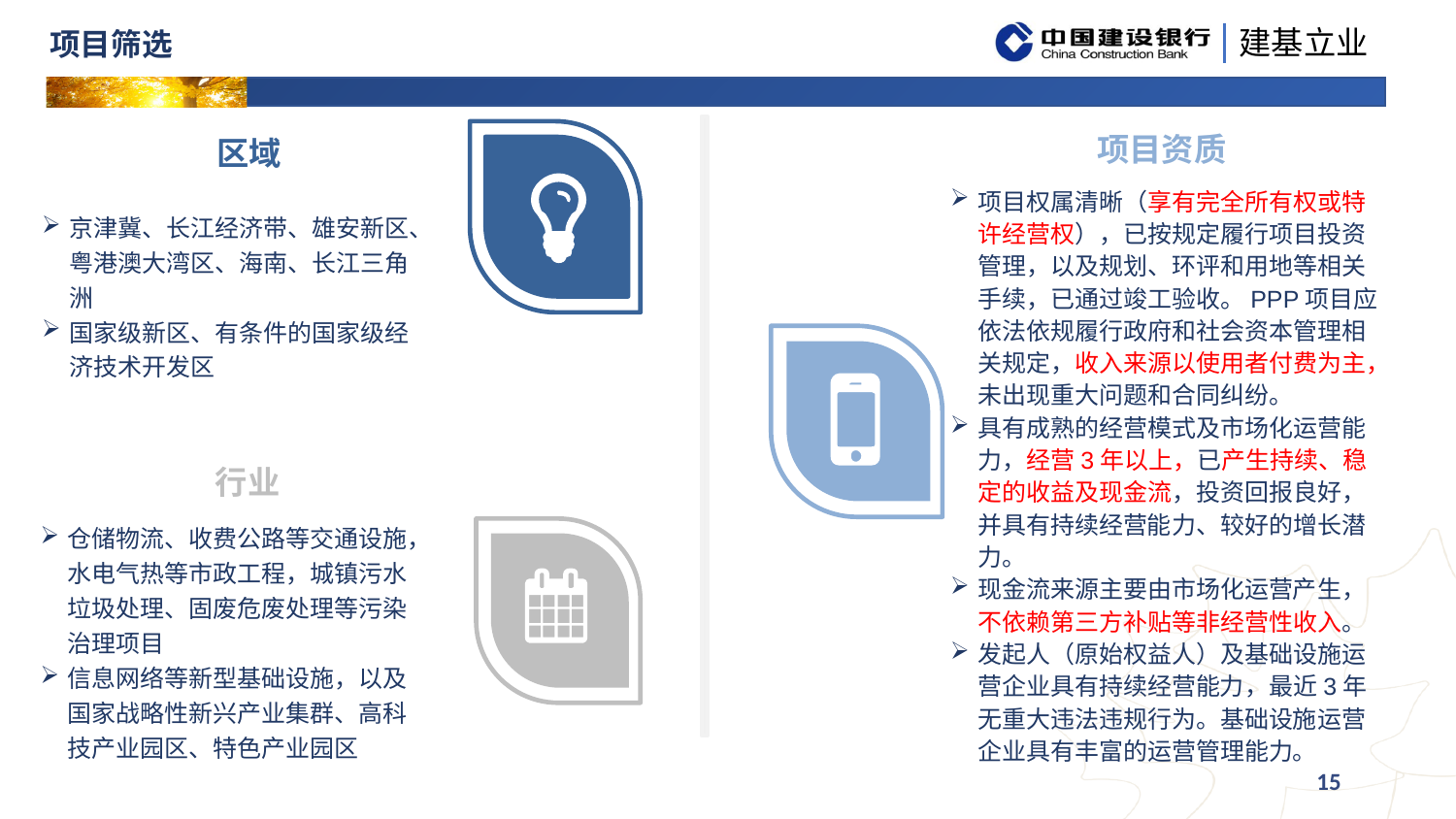

# 项目筛选

区域
项目资质

京津冀、长江经济带、雄安新区、粤港澳大湾区、海南、长江三角洲
国家级新区、有条件的国家级经济技术开发区

项目权属清晰（享有完全所有权或特许经营权），已按规定履行项目投资管理，以及规划、环评和用地等相关手续，已通过竣工验收。PPP项目应依法依规履行政府和社会资本管理相关规定，收入来源以使用者付费为主，未出现重大问题和合同纠纷。
具有成熟的经营模式及市场化运营能力，经营3年以上，已产生持续、稳定的收益及现金流，投资回报良好，并具有持续经营能力、较好的增长潜力。
现金流来源主要由市场化运营产生，不依赖第三方补贴等非经营性收入。
发起人（原始权益人）及基础设施运营企业具有持续经营能力，最近3年无重大违法违规行为。基础设施运营企业具有丰富的运营管理能力。
行业
仓储物流、收费公路等交通设施，水电气热等市政工程，城镇污水垃圾处理、固废危废处理等污染治理项目
信息网络等新型基础设施，以及国家战略性新兴产业集群、高科技产业园区、特色产业园区

15